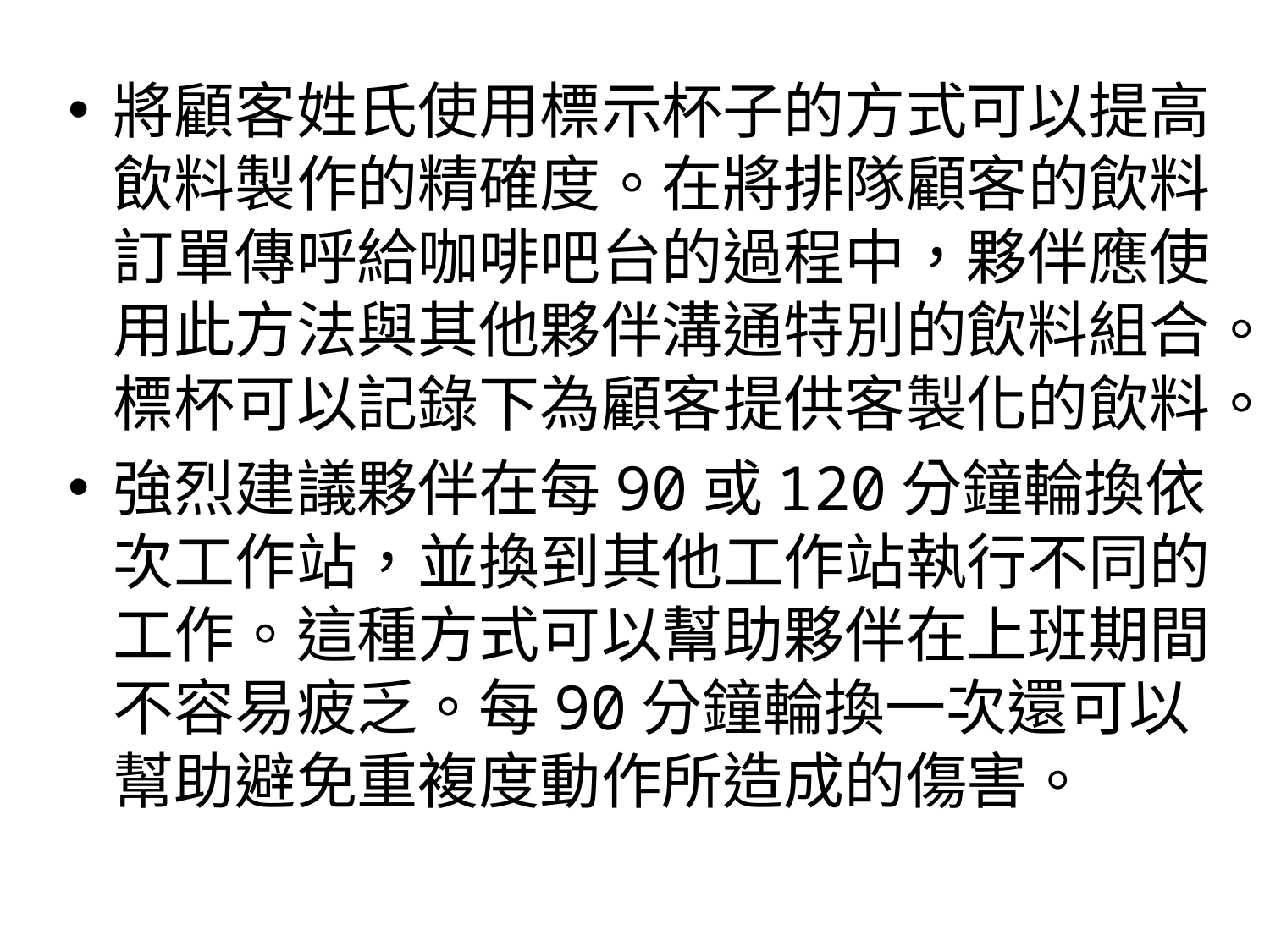

將顧客姓氏使用標示杯子的方式可以提高飲料製作的精確度。在將排隊顧客的飲料訂單傳呼給咖啡吧台的過程中，夥伴應使用此方法與其他夥伴溝通特別的飲料組合。標杯可以記錄下為顧客提供客製化的飲料。
強烈建議夥伴在每90或120分鐘輪換依次工作站，並換到其他工作站執行不同的工作。這種方式可以幫助夥伴在上班期間不容易疲乏。每90分鐘輪換一次還可以幫助避免重複度動作所造成的傷害。